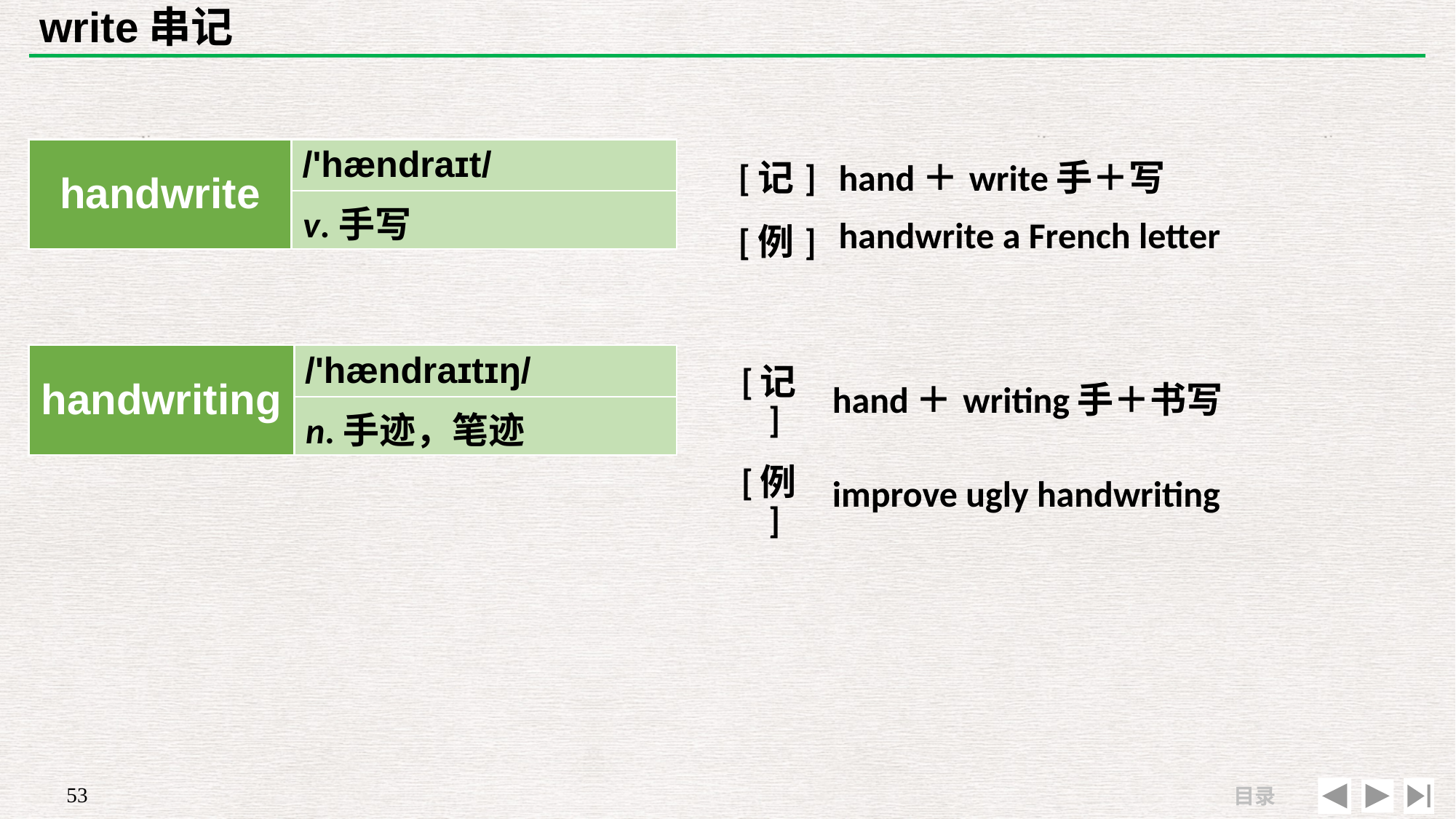

# write串记

| handwrite | /'hændraɪt/ |
| --- | --- |
|  |  |
| [记] | hand＋write手＋写 |
| --- | --- |
| [例] | handwrite a French letter |
v.手写
| handwriting | /'hændraɪtɪŋ/ |
| --- | --- |
|  |  |
| [记] | hand＋writing手＋书写 |
| --- | --- |
| [例] | improve ugly handwriting |
n.手迹，笔迹